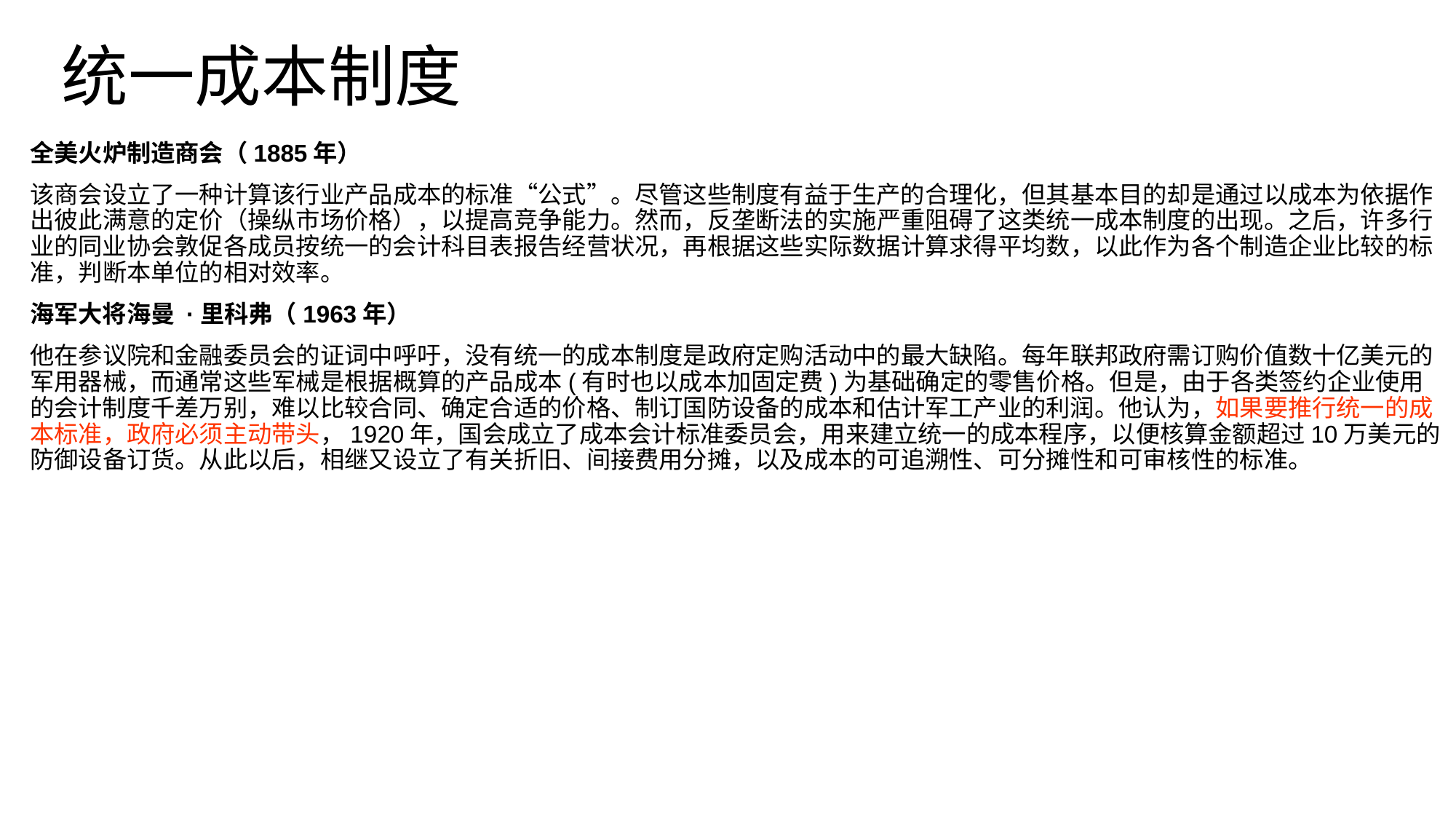

# 统一成本制度

全美火炉制造商会（1885年）
该商会设立了一种计算该行业产品成本的标准“公式”。尽管这些制度有益于生产的合理化，但其基本目的却是通过以成本为依据作出彼此满意的定价（操纵市场价格），以提高竞争能力。然而，反垄断法的实施严重阻碍了这类统一成本制度的出现。之后，许多行业的同业协会敦促各成员按统一的会计科目表报告经营状况，再根据这些实际数据计算求得平均数，以此作为各个制造企业比较的标准，判断本单位的相对效率。
海军大将海曼 ·里科弗（1963年）
他在参议院和金融委员会的证词中呼吁，没有统一的成本制度是政府定购活动中的最大缺陷。每年联邦政府需订购价值数十亿美元的军用器械，而通常这些军械是根据概算的产品成本(有时也以成本加固定费)为基础确定的零售价格。但是，由于各类签约企业使用的会计制度千差万别，难以比较合同、确定合适的价格、制订国防设备的成本和估计军工产业的利润。他认为，如果要推行统一的成本标准，政府必须主动带头，1920年，国会成立了成本会计标准委员会，用来建立统一的成本程序，以便核算金额超过10万美元的防御设备订货。从此以后，相继又设立了有关折旧、间接费用分摊，以及成本的可追溯性、可分摊性和可审核性的标准。